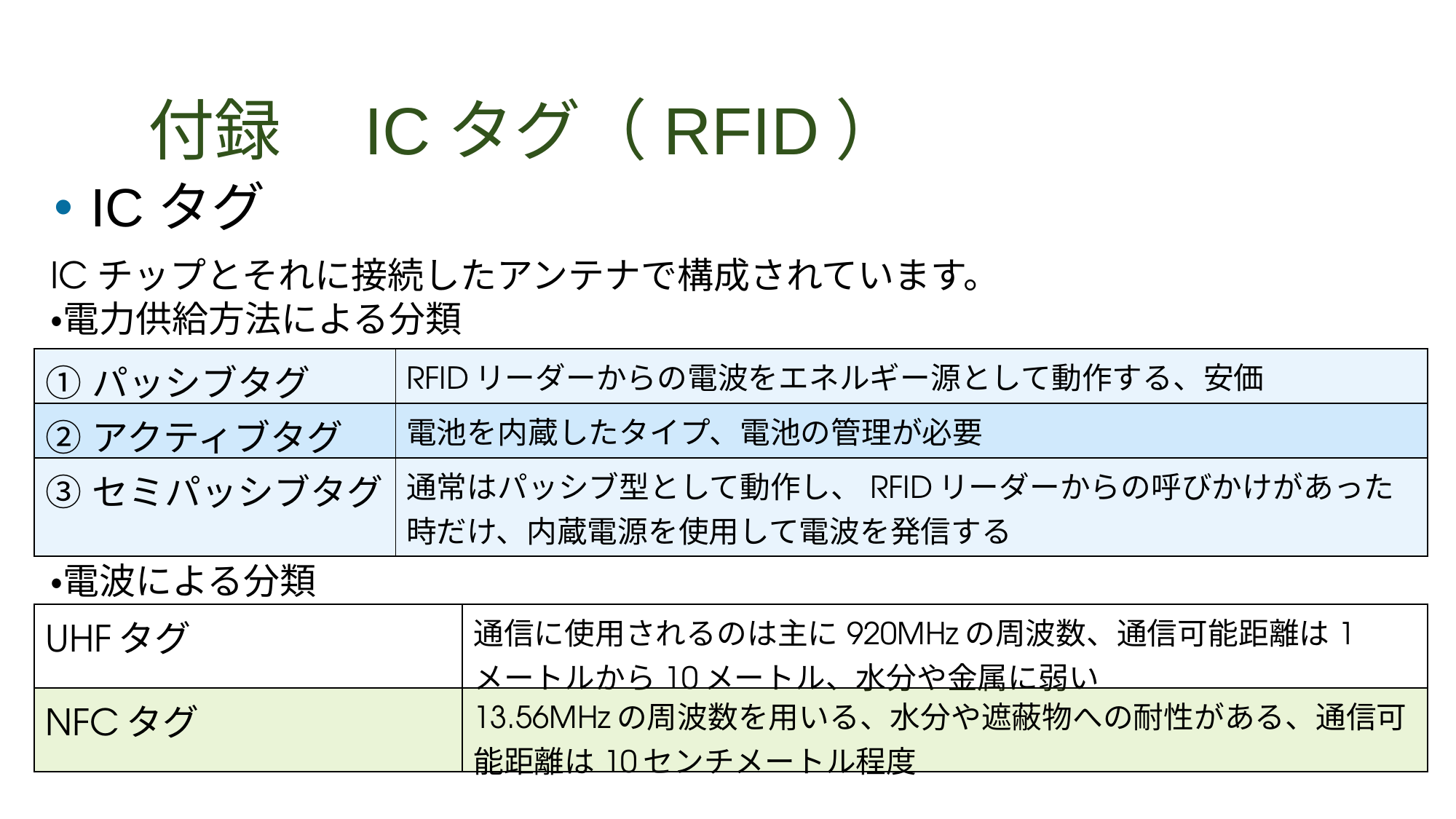

# 付録　ICタグ（RFID）
ICタグ
ICチップとそれに接続したアンテナで構成されています。
・電力供給方法による分類

・電波による分類
| ①パッシブタグ | RFIDリーダーからの電波をエネルギー源として動作する、安価 |
| --- | --- |
| ②アクティブタグ | 電池を内蔵したタイプ、電池の管理が必要 |
| ③セミパッシブタグ | 通常はパッシブ型として動作し、RFIDリーダーからの呼びかけがあった時だけ、内蔵電源を使用して電波を発信する |
| UHFタグ | 通信に使用されるのは主に920MHzの周波数、通信可能距離は1メートルから10メートル、水分や金属に弱い |
| --- | --- |
| NFCタグ | 13.56MHzの周波数を用いる、水分や遮蔽物への耐性がある、通信可能距離は10センチメートル程度 |